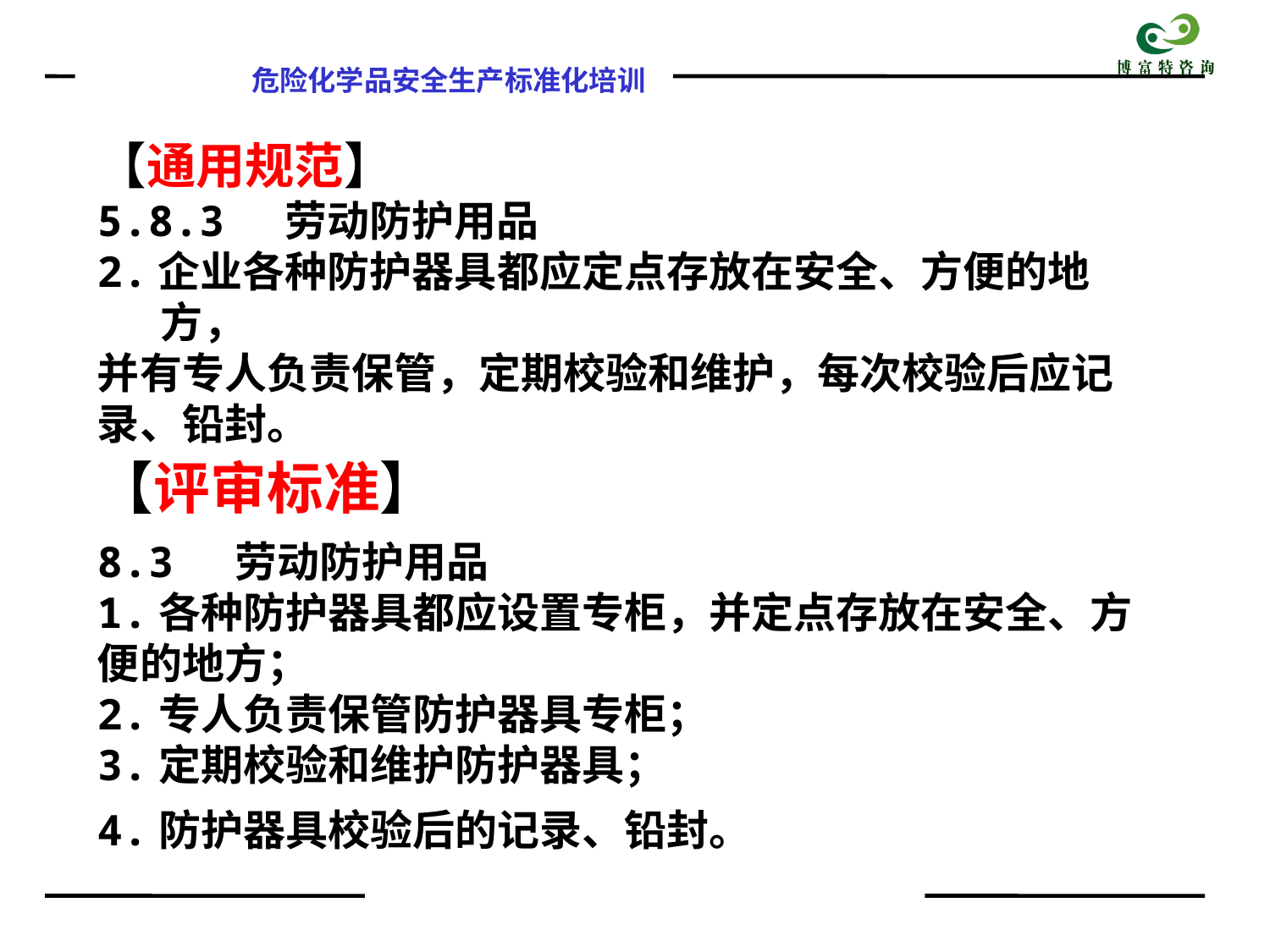

【通用规范】
5.8.3  劳动防护用品
2.企业各种防护器具都应定点存放在安全、方便的地方，
并有专人负责保管，定期校验和维护，每次校验后应记
录、铅封。
【评审标准】
8.3  劳动防护用品
1.各种防护器具都应设置专柜，并定点存放在安全、方便的地方；
2.专人负责保管防护器具专柜；
3.定期校验和维护防护器具；
4.防护器具校验后的记录、铅封。